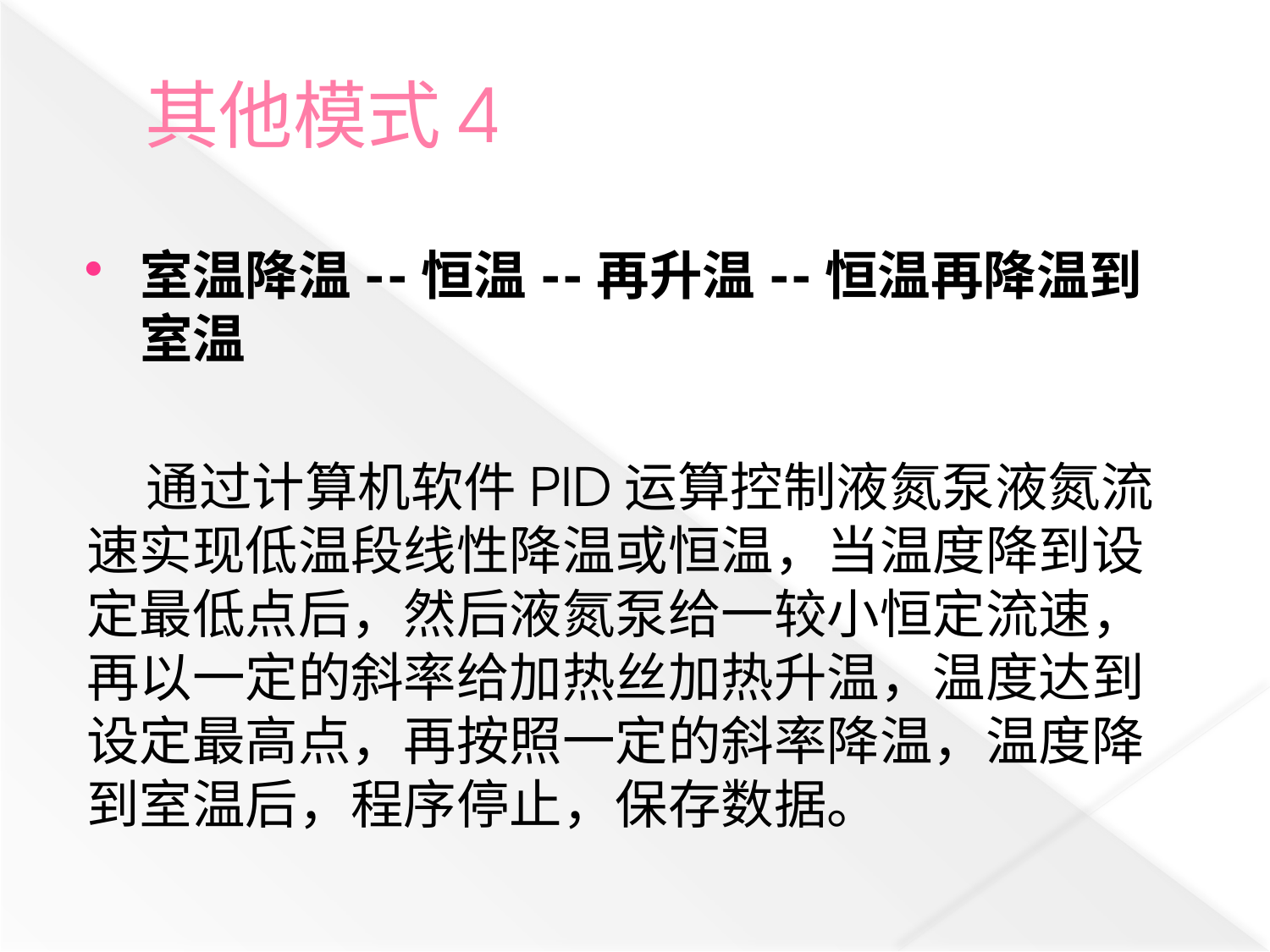

# 其他模式4
室温降温--恒温--再升温--恒温再降温到室温

    通过计算机软件PID运算控制液氮泵液氮流速实现低温段线性降温或恒温，当温度降到设定最低点后，然后液氮泵给一较小恒定流速，再以一定的斜率给加热丝加热升温，温度达到设定最高点，再按照一定的斜率降温，温度降到室温后，程序停止，保存数据。